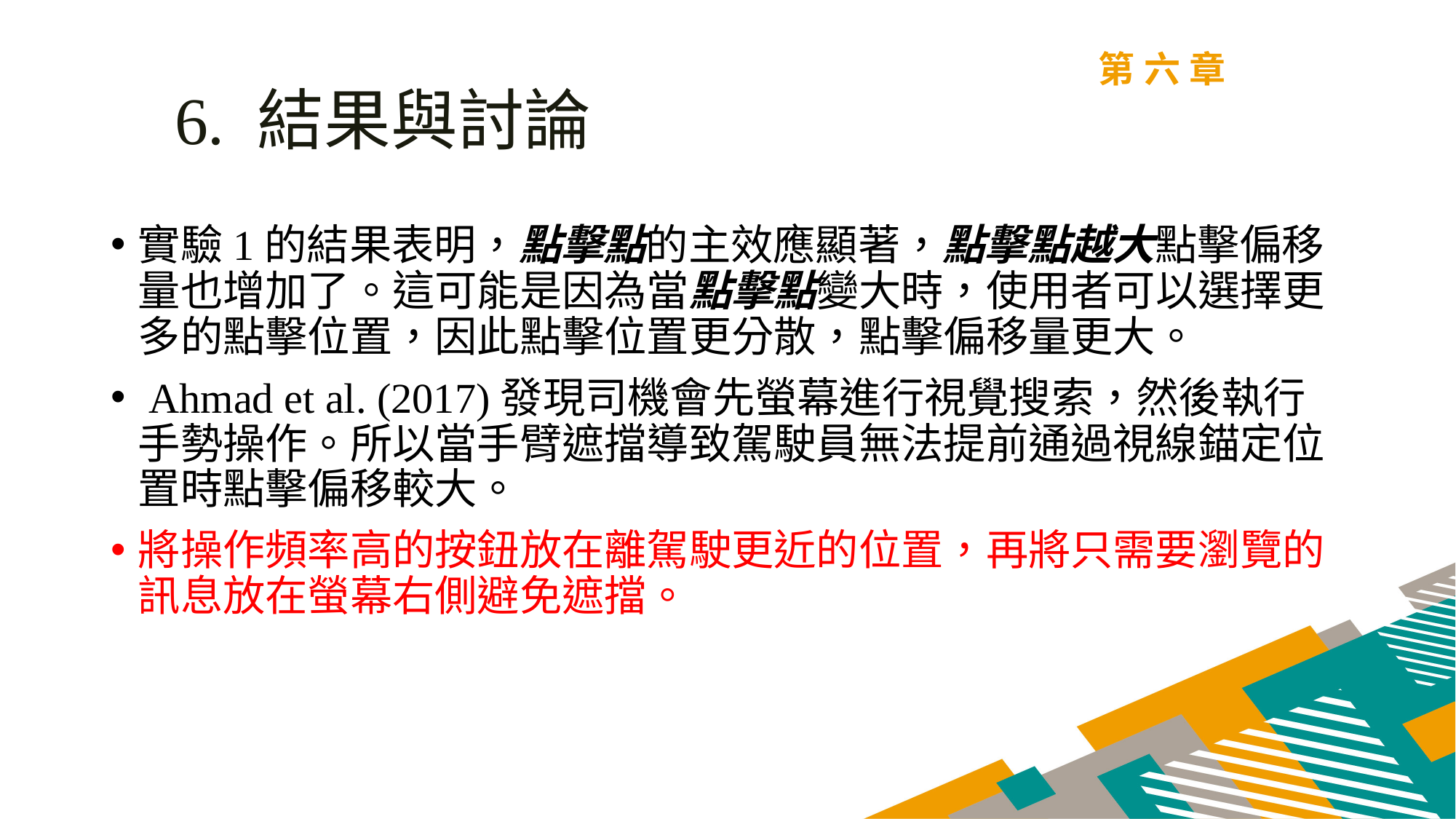

第六章
6. 結果與討論
實驗1的結果表明，點擊點的主效應顯著，點擊點越大點擊偏移量也增加了。這可能是因為當點擊點變大時，使用者可以選擇更多的點擊位置，因此點擊位置更分散，點擊偏移量更大。
 Ahmad et al. (2017)發現司機會先螢幕進行視覺搜索，然後執行手勢操作。所以當手臂遮擋導致駕駛員無法提前通過視線錨定位置時點擊偏移較大。
將操作頻率高的按鈕放在離駕駛更近的位置，再將只需要瀏覽的訊息放在螢幕右側避免遮擋。